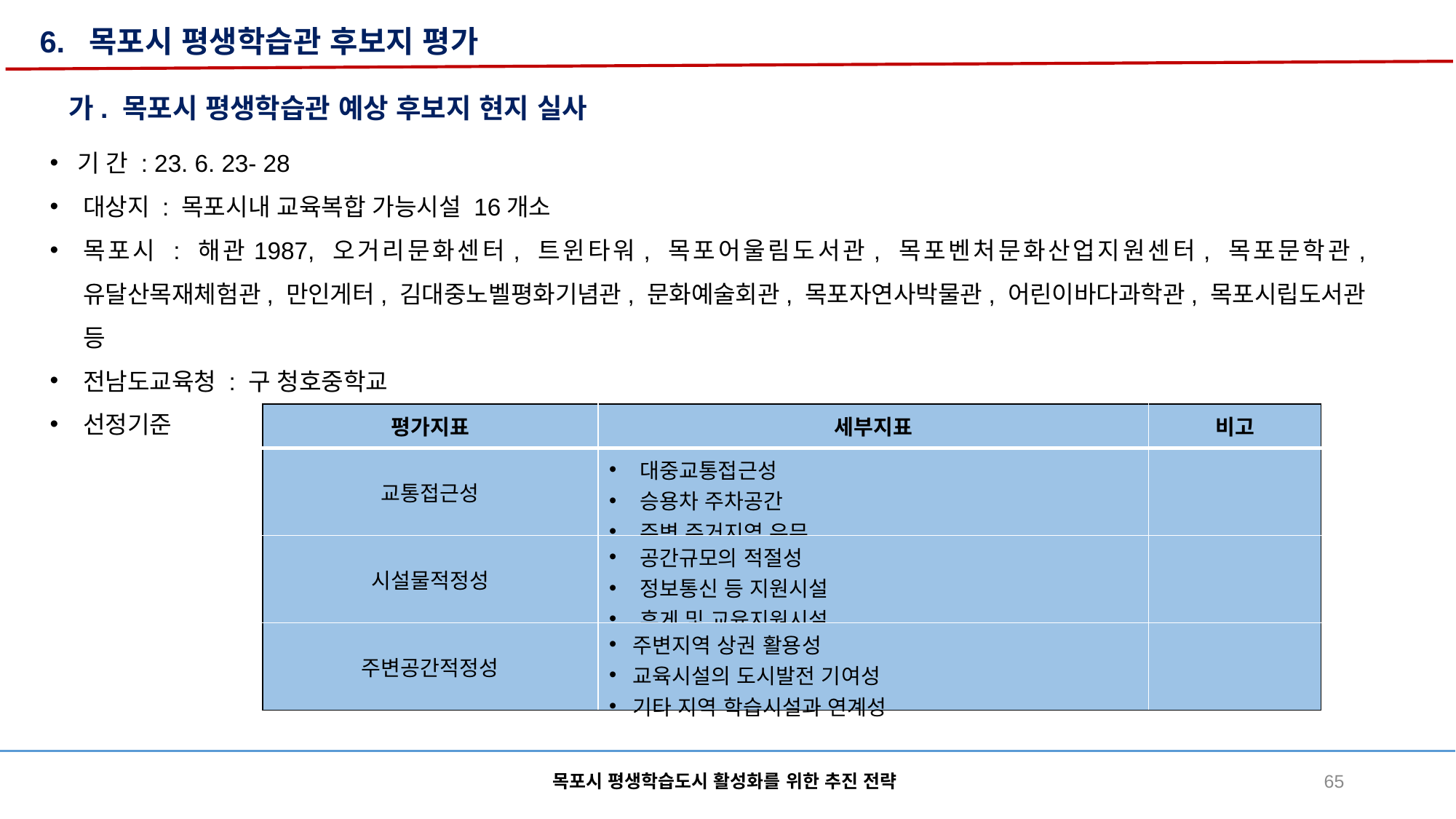

6.  목포시 평생학습관 후보지 평가
가. 목포시 평생학습관 예상 후보지 현지 실사
기 간 : 23. 6. 23- 28
대상지 : 목포시내 교육복합 가능시설 16개소
목포시 : 해관1987, 오거리문화센터, 트윈타워, 목포어울림도서관, 목포벤처문화산업지원센터, 목포문학관, 유달산목재체험관, 만인게터, 김대중노벨평화기념관, 문화예술회관, 목포자연사박물관, 어린이바다과학관, 목포시립도서관 등
전남도교육청 : 구 청호중학교
선정기준
| 평가지표 | 세부지표 | 비고 |
| --- | --- | --- |
| 교통접근성 | 대중교통접근성 승용차 주차공간 주변 주거지역 유무 |  |
| 시설물적정성 | 공간규모의 적절성 정보통신 등 지원시설 휴게 및 교육지원시설 |  |
| 주변공간적정성 | 주변지역 상권 활용성 교육시설의 도시발전 기여성 기타 지역 학습시설과 연계성 |  |
목포시 평생학습도시 활성화를 위한 추진 전략
65